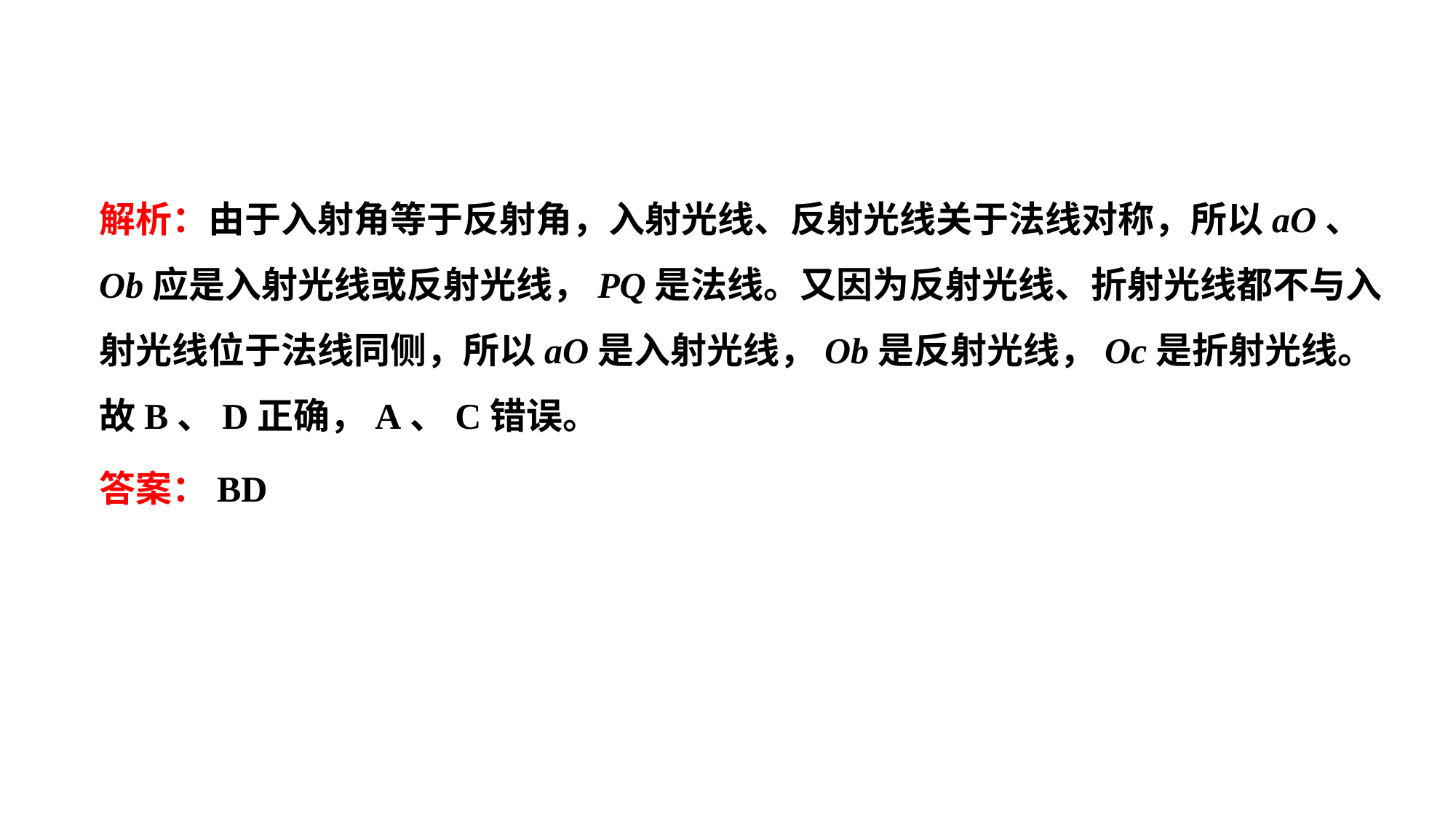

解析：由于入射角等于反射角，入射光线、反射光线关于法线对称，所以aO、Ob应是入射光线或反射光线，PQ是法线。又因为反射光线、折射光线都不与入射光线位于法线同侧，所以aO是入射光线，Ob是反射光线，Oc是折射光线。故B、D正确，A、C错误。
答案：BD